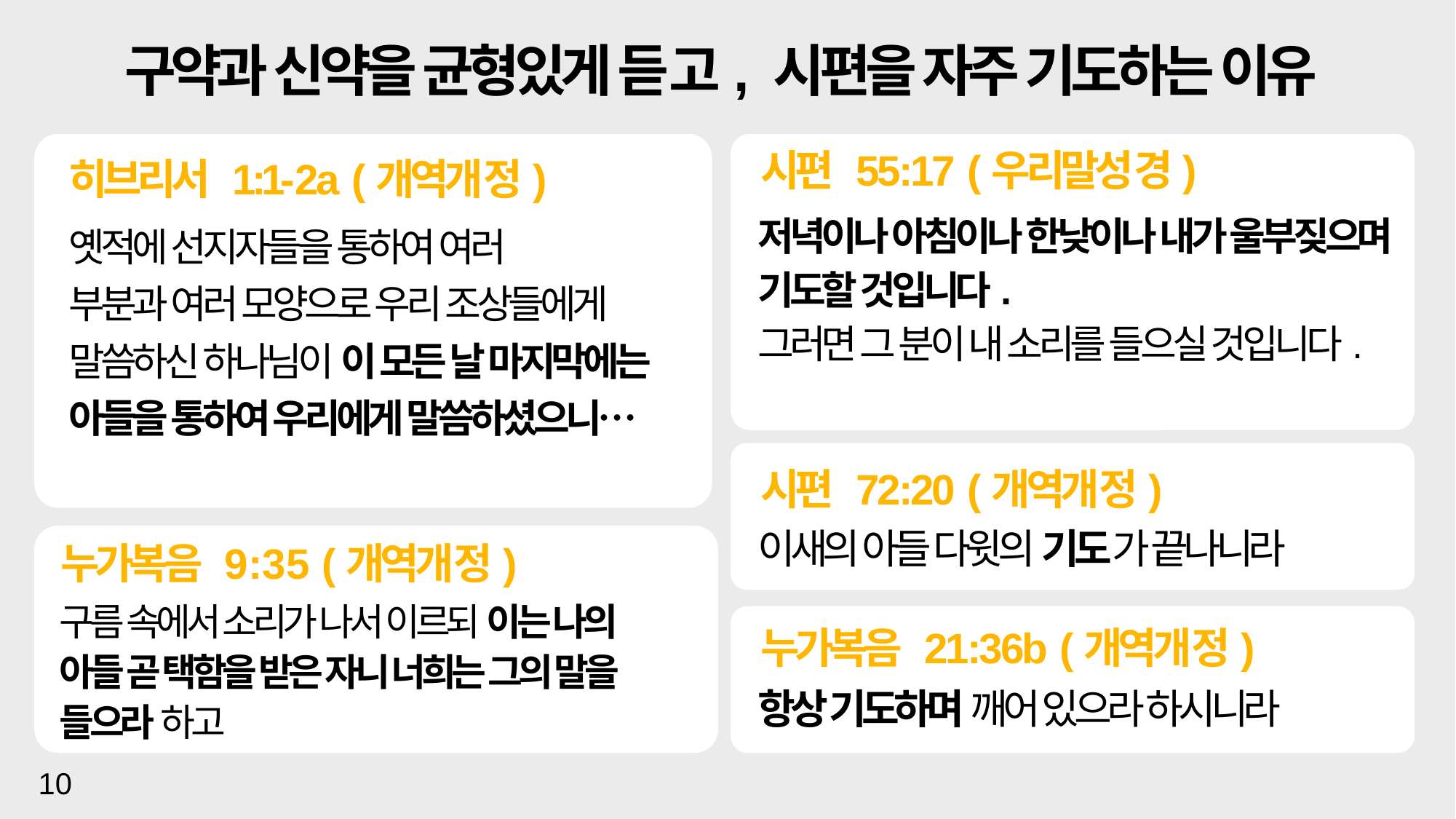

구약과 신약을 균형있게 듣고, 시편을 자주 기도하는 이유

시편 55:17 (우리말성경)
히브리서 1:1-2a (개역개정)
저녁이나 아침이나 한낮이나 내가 울부짖으며 기도할 것입니다.
그러면 그 분이 내 소리를 들으실 것입니다.
옛적에 선지자들을 통하여 여러
부분과 여러 모양으로 우리 조상들에게 말씀하신 하나님이 이 모든 날 마지막에는 아들을 통하여 우리에게 말씀하셨으니…

시편 72:20 (개역개정)
이새의 아들 다윗의 기도가 끝나니라

누가복음 9:35 (개역개정)
구름 속에서 소리가 나서 이르되 이는 나의 아들 곧 택함을 받은 자니 너희는 그의 말을 들으라 하고

누가복음 21:36b (개역개정)
항상 기도하며 깨어 있으라 하시니라
10